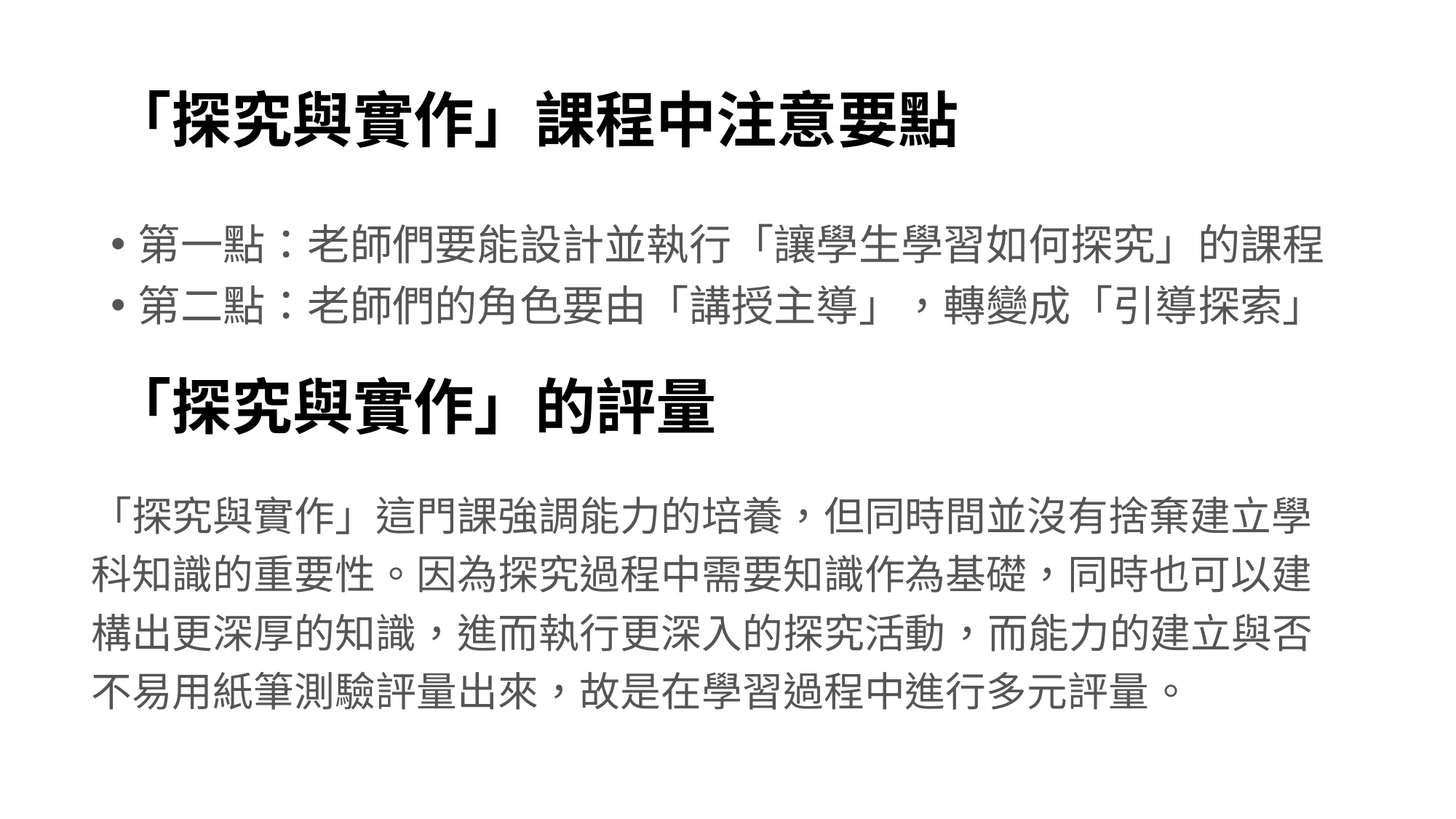

# 「探究與實作」課程中注意要點
第一點：老師們要能設計並執行「讓學生學習如何探究」的課程
第二點：老師們的角色要由「講授主導」，轉變成「引導探索」
「探究與實作」的評量
「探究與實作」這門課強調能力的培養，但同時間並沒有捨棄建立學科知識的重要性。因為探究過程中需要知識作為基礎，同時也可以建構出更深厚的知識，進而執行更深入的探究活動，而能力的建立與否不易用紙筆測驗評量出來，故是在學習過程中進行多元評量。